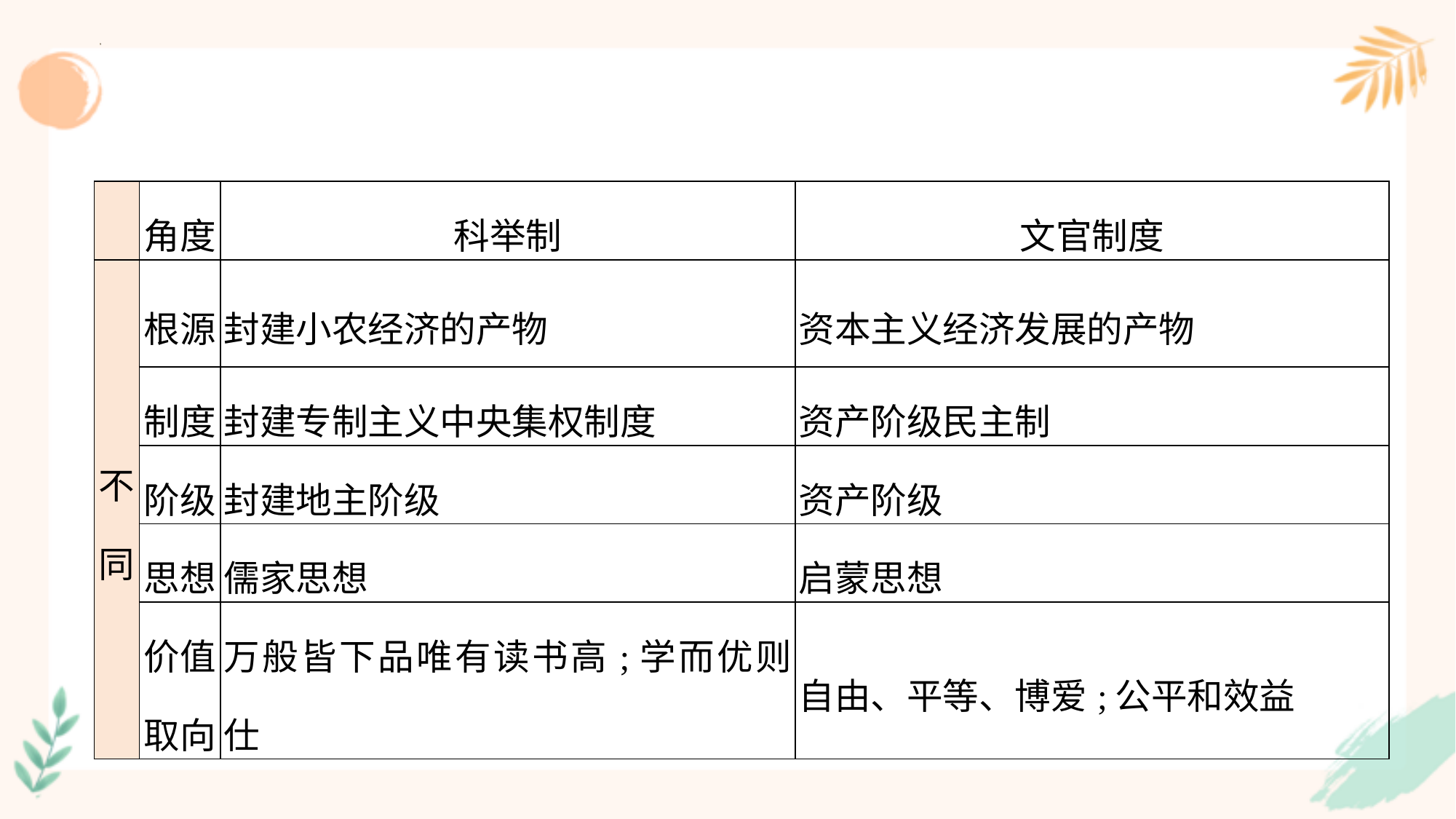

|  | 角度 | 科举制 | 文官制度 |
| --- | --- | --- | --- |
| 不 同 | 根源 | 封建小农经济的产物 | 资本主义经济发展的产物 |
|  | 制度 | 封建专制主义中央集权制度 | 资产阶级民主制 |
|  | 阶级 | 封建地主阶级 | 资产阶级 |
|  | 思想 | 儒家思想 | 启蒙思想 |
|  | 价值 取向 | 万般皆下品唯有读书高;学而优则仕 | 自由、平等、博爱;公平和效益 |